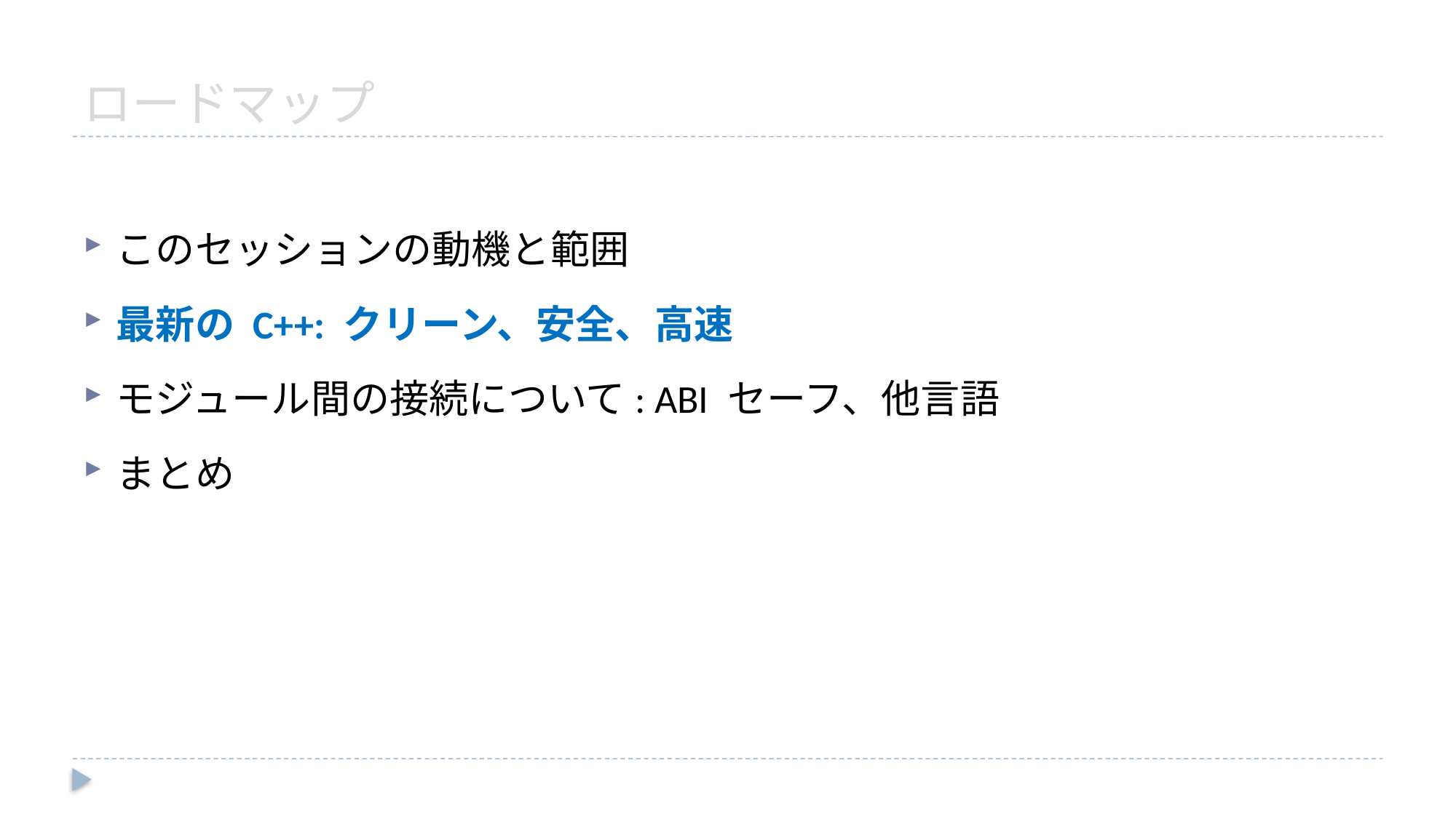

# ロードマップ

このセッションの動機と範囲
最新の C++: クリーン、安全、高速
モジュール間の接続について: ABI セーフ、他言語
まとめ